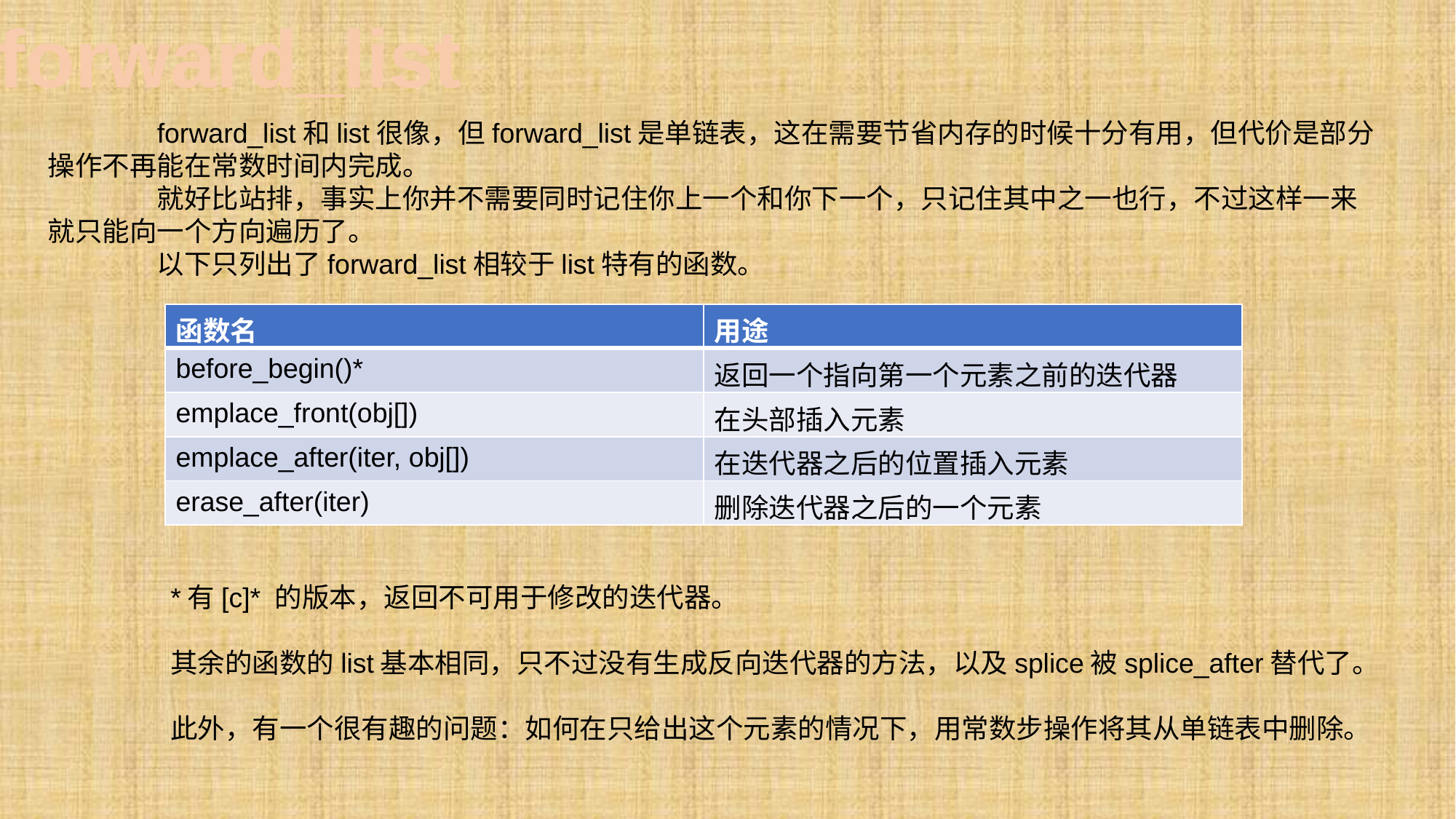

forward_list
	forward_list和list很像，但forward_list是单链表，这在需要节省内存的时候十分有用，但代价是部分操作不再能在常数时间内完成。
	就好比站排，事实上你并不需要同时记住你上一个和你下一个，只记住其中之一也行，不过这样一来就只能向一个方向遍历了。
	以下只列出了forward_list相较于list特有的函数。
| 函数名 | 用途 |
| --- | --- |
| before\_begin()\* | 返回一个指向第一个元素之前的迭代器 |
| emplace\_front(obj[]) | 在头部插入元素 |
| emplace\_after(iter, obj[]) | 在迭代器之后的位置插入元素 |
| erase\_after(iter) | 删除迭代器之后的一个元素 |
	*有[c]* 的版本，返回不可用于修改的迭代器。

	其余的函数的list基本相同，只不过没有生成反向迭代器的方法，以及splice被splice_after替代了。

	此外，有一个很有趣的问题：如何在只给出这个元素的情况下，用常数步操作将其从单链表中删除。